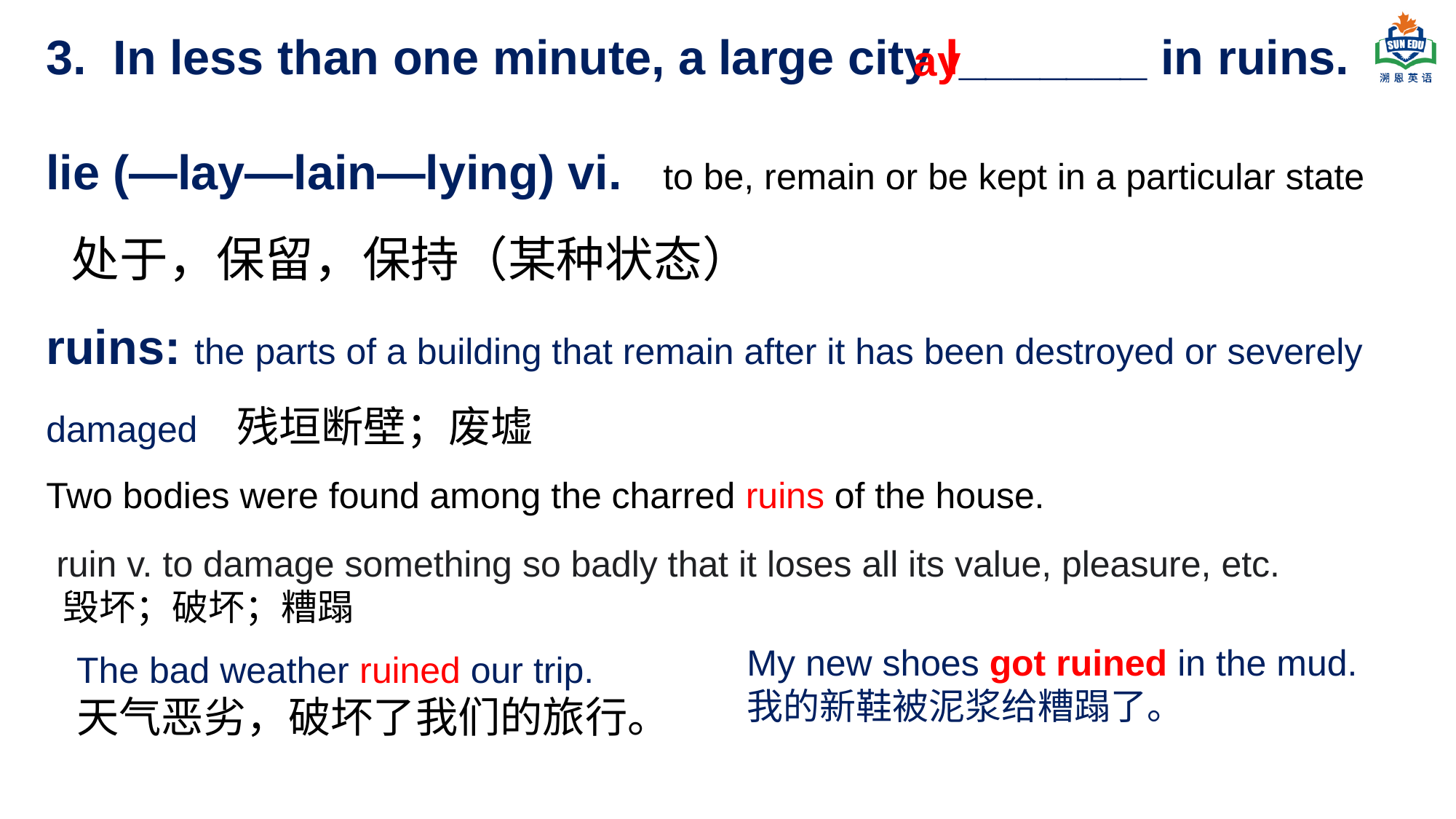

3.  In less than one minute, a large city l_______ in ruins.
ay
lie (—lay—lain—lying) vi.   to be, remain or be kept in a particular state
  处于，保留，保持（某种状态）
ruins: the parts of a building that remain after it has been destroyed or severely damaged   残垣断壁；废墟
Two bodies were found among the charred ruins of the house.
 ruin v. to damage something so badly that it loses all its value, pleasure, etc.
 毁坏；破坏；糟蹋
My new shoes got ruined in the mud.我的新鞋被泥浆给糟蹋了。
The bad weather ruined our trip.
天气恶劣，破坏了我们的旅行。